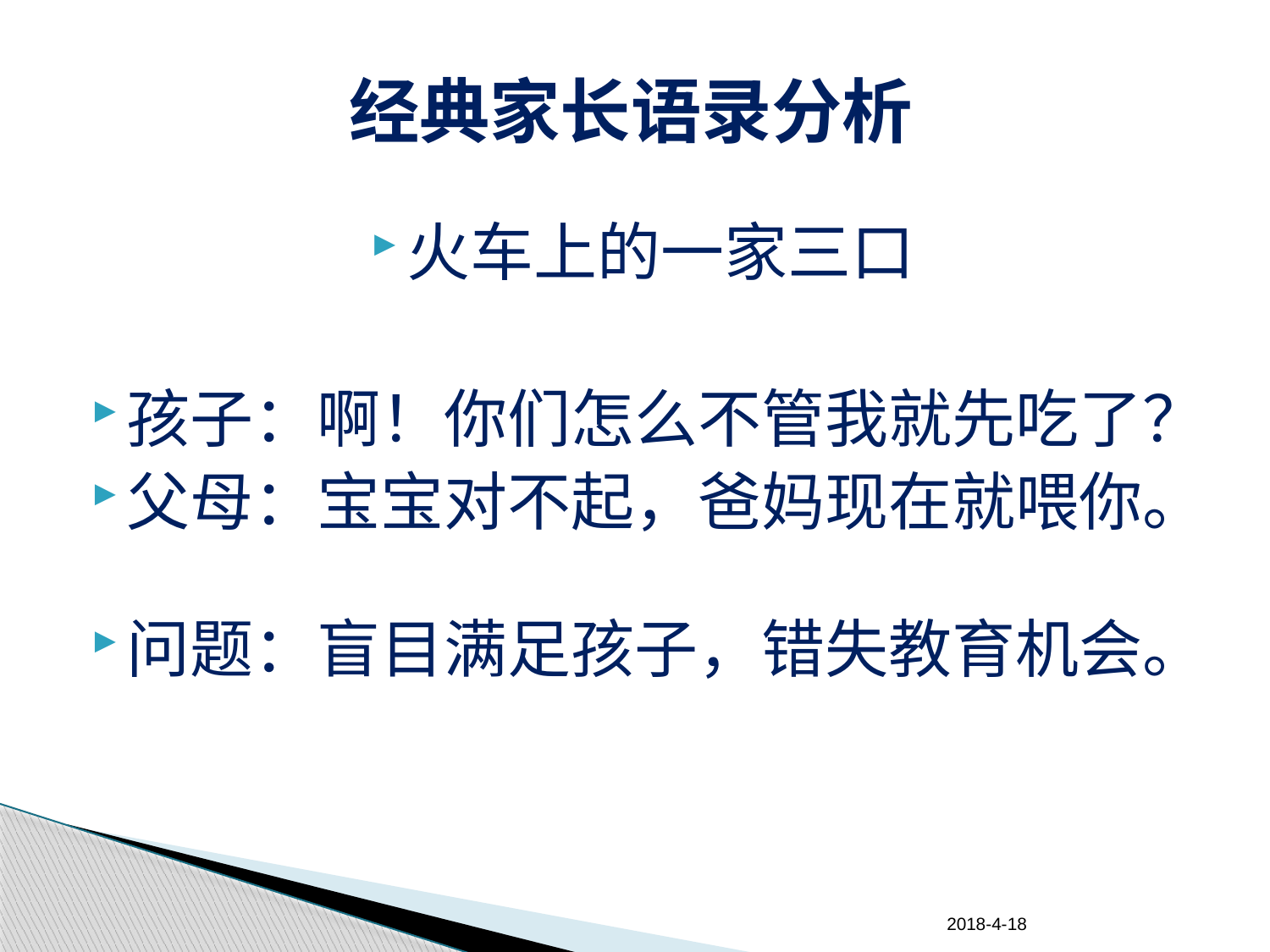

# 经典家长语录分析
火车上的一家三口

孩子：啊！你们怎么不管我就先吃了？
父母：宝宝对不起，爸妈现在就喂你。

问题：盲目满足孩子，错失教育机会。
2018-4-18